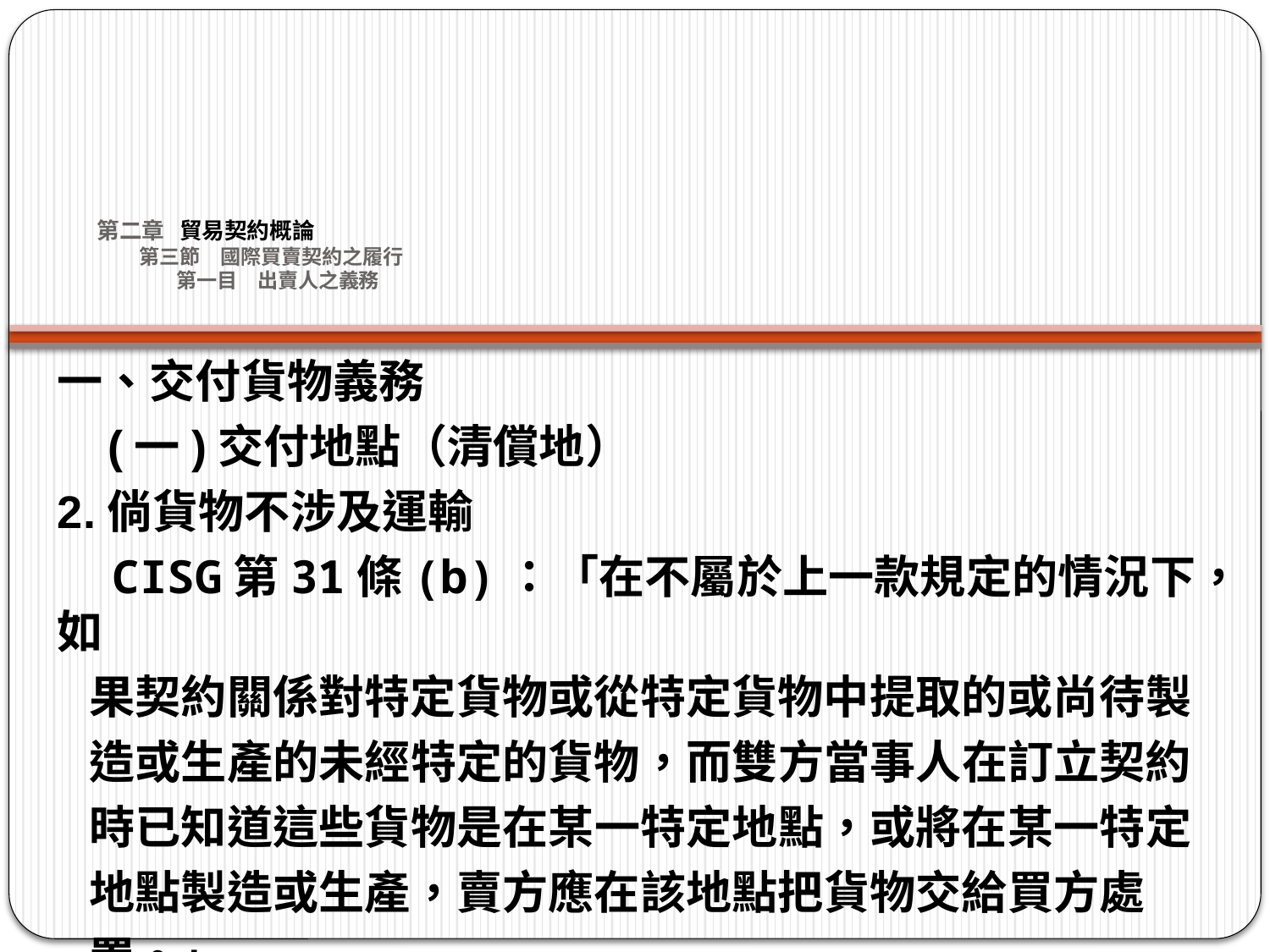

# 第二章   貿易契約概論 第三節　國際買賣契約之履行 第一目　出賣人之義務
一、交付貨物義務
    (一)交付地點（清償地）
2.倘貨物不涉及運輸
  CISG第31條(b)：「在不屬於上一款規定的情況下，如
  果契約關係對特定貨物或從特定貨物中提取的或尚待製
  造或生產的未經特定的貨物，而雙方當事人在訂立契約
  時已知道這些貨物是在某一特定地點，或將在某一特定
  地點製造或生產，賣方應在該地點把貨物交給買方處
  置。」